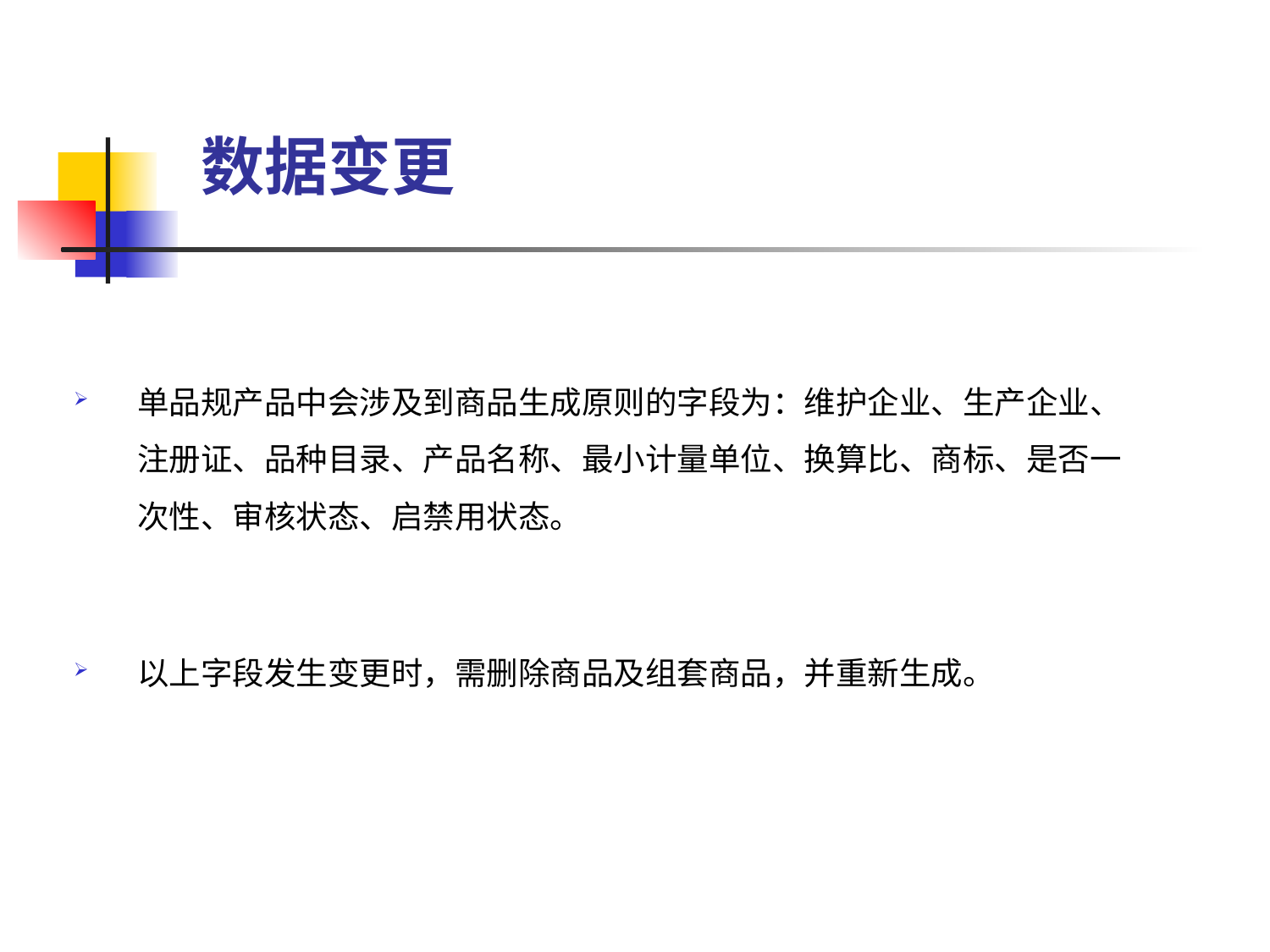

# 数据变更
单品规产品中会涉及到商品生成原则的字段为：维护企业、生产企业、注册证、品种目录、产品名称、最小计量单位、换算比、商标、是否一次性、审核状态、启禁用状态。

以上字段发生变更时，需删除商品及组套商品，并重新生成。